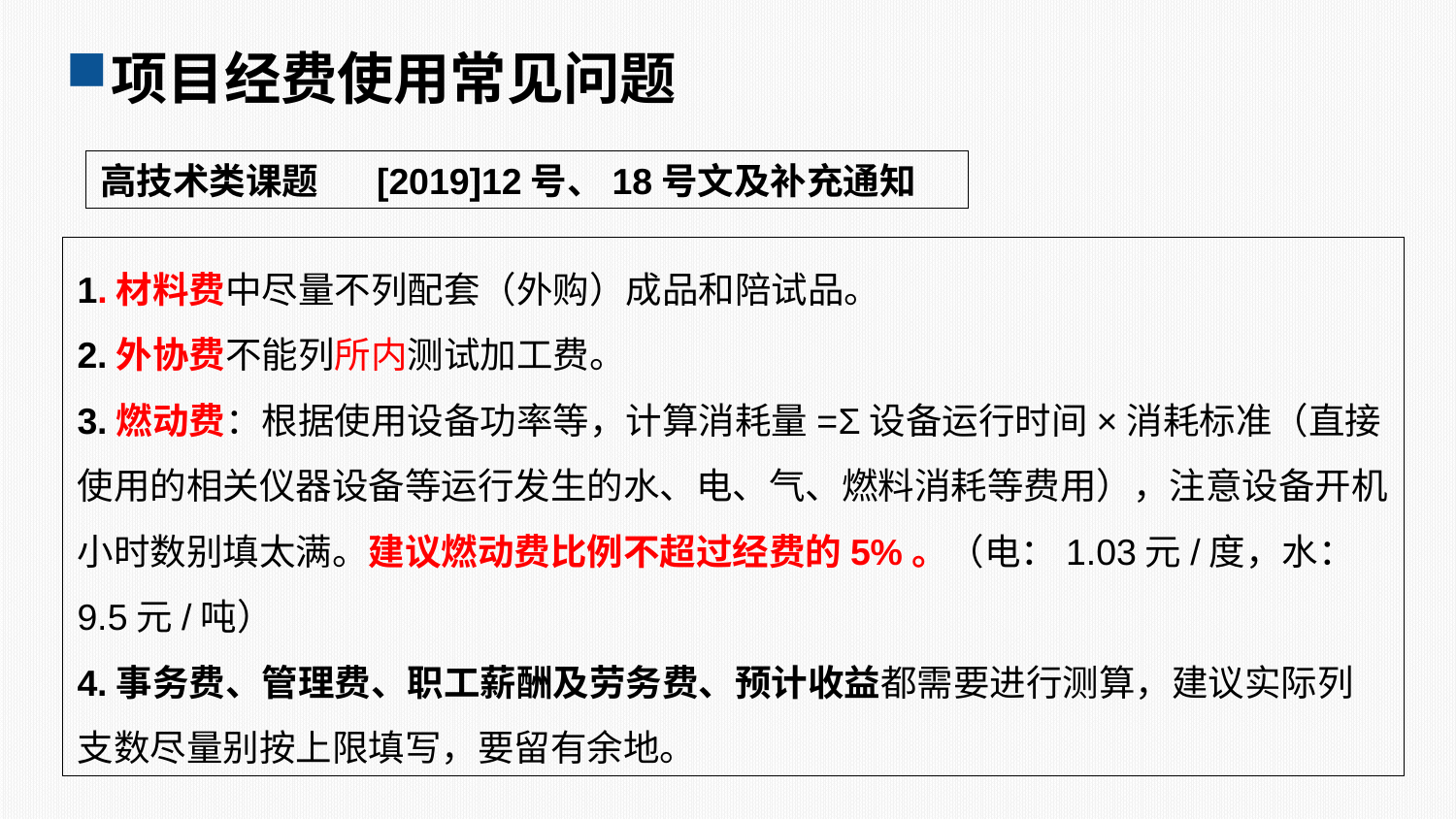

项目经费使用常见问题
高技术类课题      [2019]12号、18号文及补充通知
1.材料费中尽量不列配套（外购）成品和陪试品。
2.外协费不能列所内测试加工费。
3.燃动费：根据使用设备功率等，计算消耗量=Σ设备运行时间×消耗标准（直接使用的相关仪器设备等运行发生的水、电、气、燃料消耗等费用），注意设备开机小时数别填太满。建议燃动费比例不超过经费的5%。（电：1.03元/度，水：9.5元/吨）
4.事务费、管理费、职工薪酬及劳务费、预计收益都需要进行测算，建议实际列支数尽量别按上限填写，要留有余地。